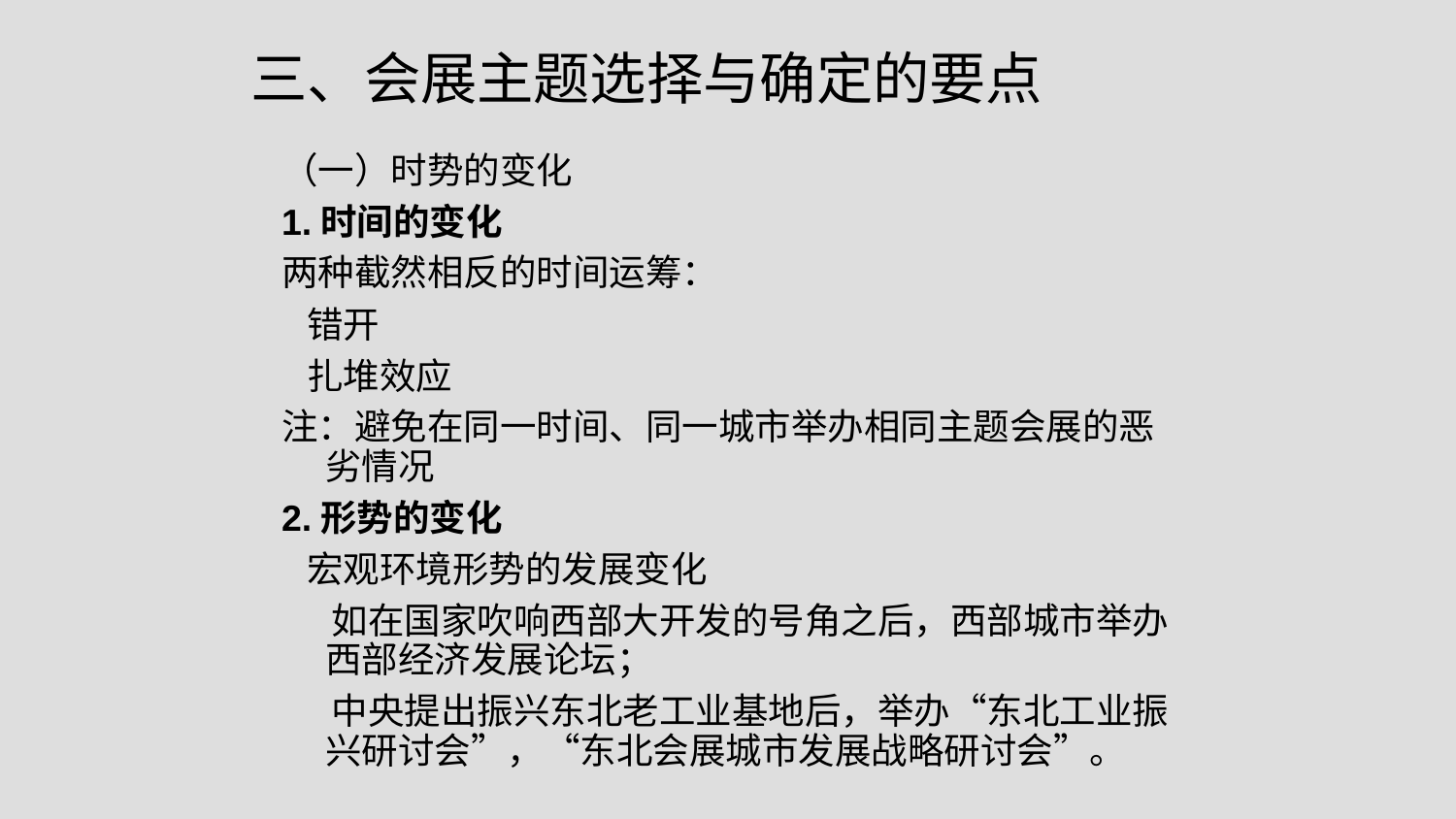

# 三、会展主题选择与确定的要点
（一）时势的变化
1.时间的变化
两种截然相反的时间运筹：
  错开
  扎堆效应
注：避免在同一时间、同一城市举办相同主题会展的恶劣情况
2.形势的变化
  宏观环境形势的发展变化
     如在国家吹响西部大开发的号角之后，西部城市举办西部经济发展论坛；
     中央提出振兴东北老工业基地后，举办“东北工业振兴研讨会”，“东北会展城市发展战略研讨会”。